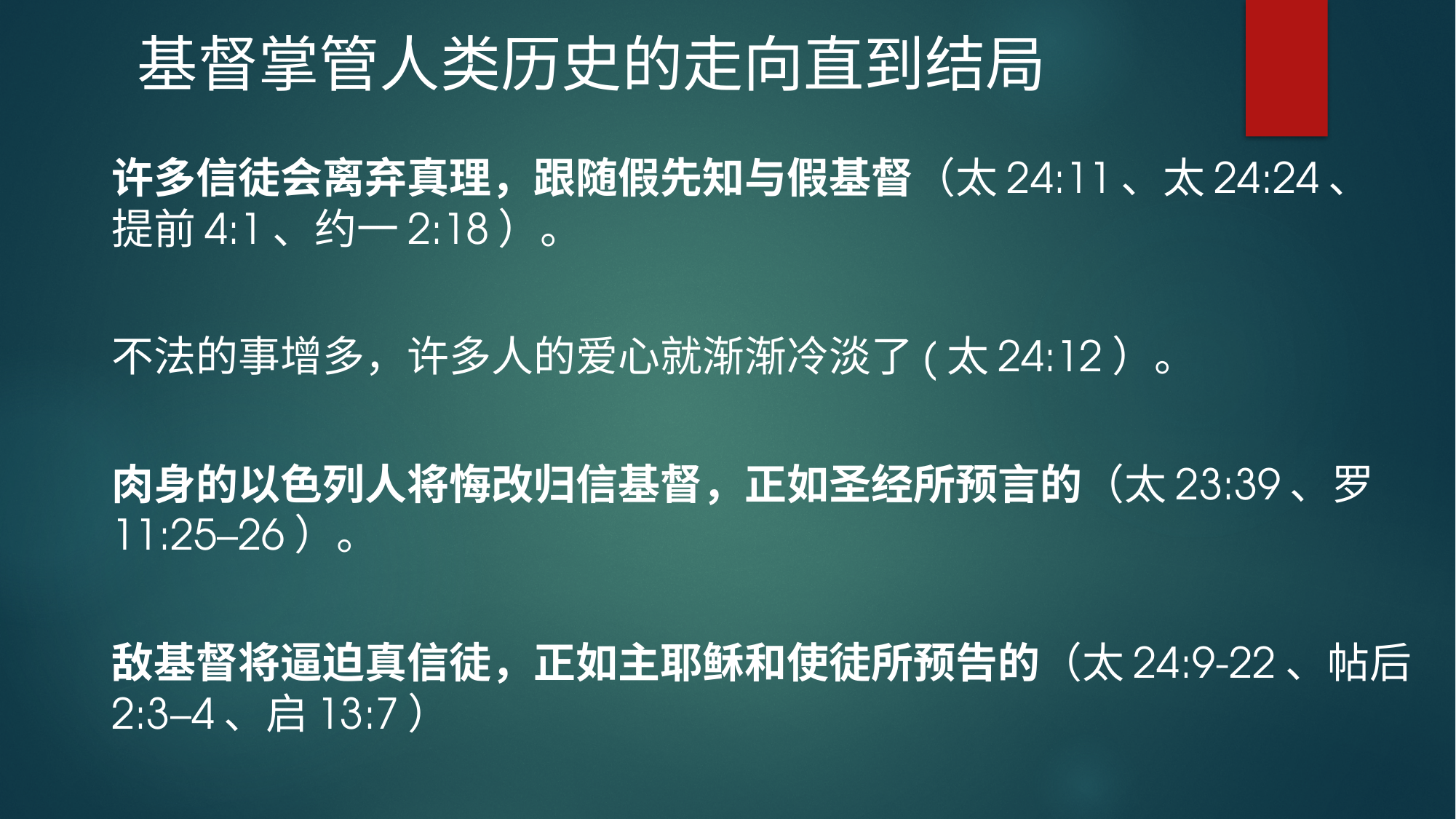

基督掌管人类历史的走向直到结局
许多信徒会离弃真理，跟随假先知与假基督（太24:11、太24:24、提前4:1、约一2:18）。

不法的事增多，许多人的爱心就渐渐冷淡了(太24:12）。

肉身的以色列人将悔改归信基督，正如圣经所预言的（太23:39、罗11:25–26）。

敌基督将逼迫真信徒，正如主耶稣和使徒所预告的（太24:9-22、帖后2:3–4、启13:7）